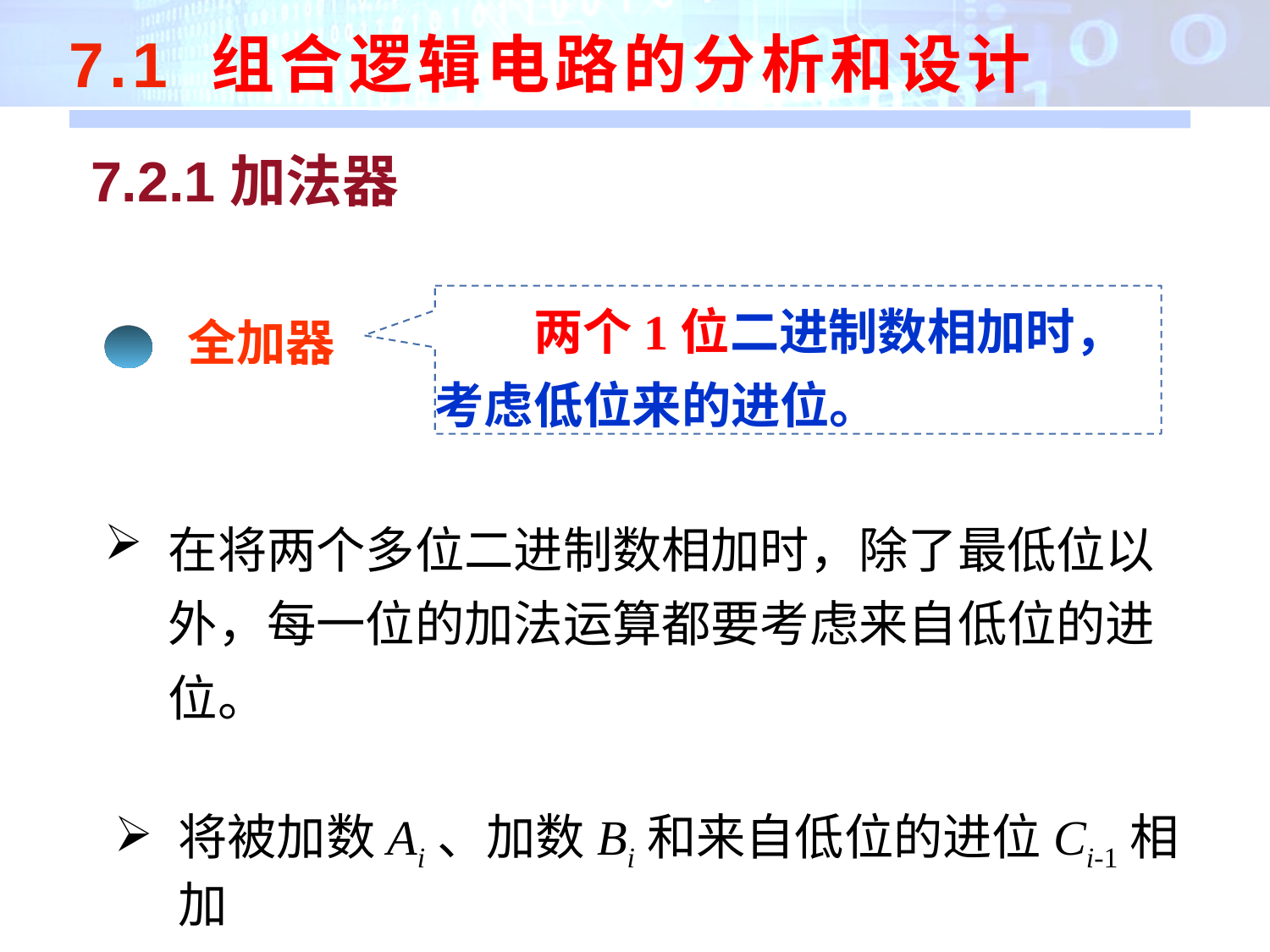

7.1 组合逻辑电路的分析和设计
7.2.1加法器
　　两个1位二进制数相加时，考虑低位来的进位。
全加器

在将两个多位二进制数相加时，除了最低位以外，每一位的加法运算都要考虑来自低位的进位。
将被加数Ai、加数Bi和来自低位的进位Ci-1相加